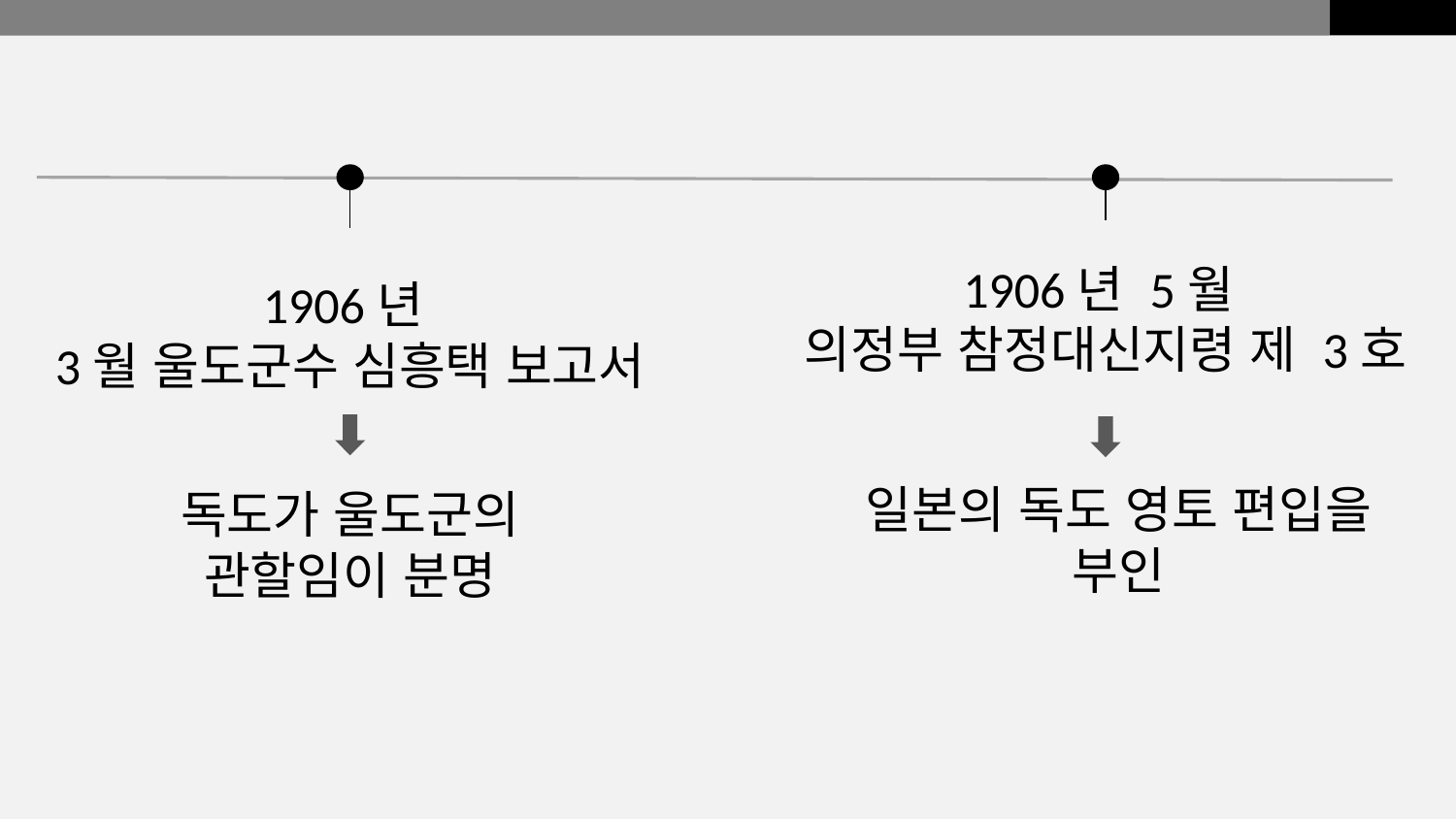

1906년 5월
의정부 참정대신지령 제 3호
1906년
3월 울도군수 심흥택 보고서

일본의 독도 영토 편입을 부인
독도가 울도군의 관할임이 분명